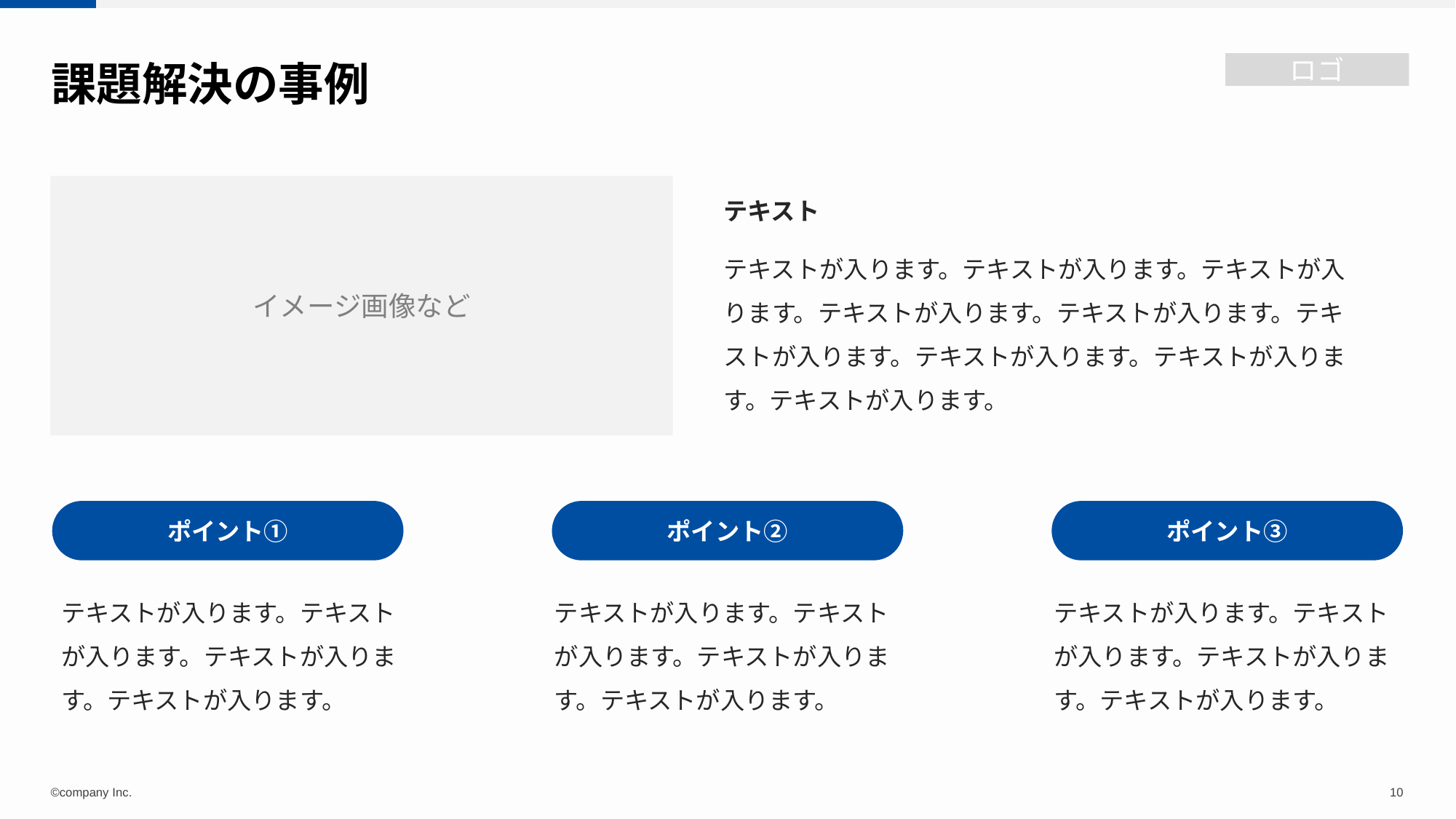

課題解決の事例
イメージ画像など
テキスト
テキストが入ります。テキストが入ります。テキストが入ります。テキストが入ります。テキストが入ります。テキストが入ります。テキストが入ります。テキストが入ります。テキストが入ります。
ポイント①
ポイント②
ポイント③
テキストが入ります。テキストが入ります。テキストが入ります。テキストが入ります。
テキストが入ります。テキストが入ります。テキストが入ります。テキストが入ります。
テキストが入ります。テキストが入ります。テキストが入ります。テキストが入ります。